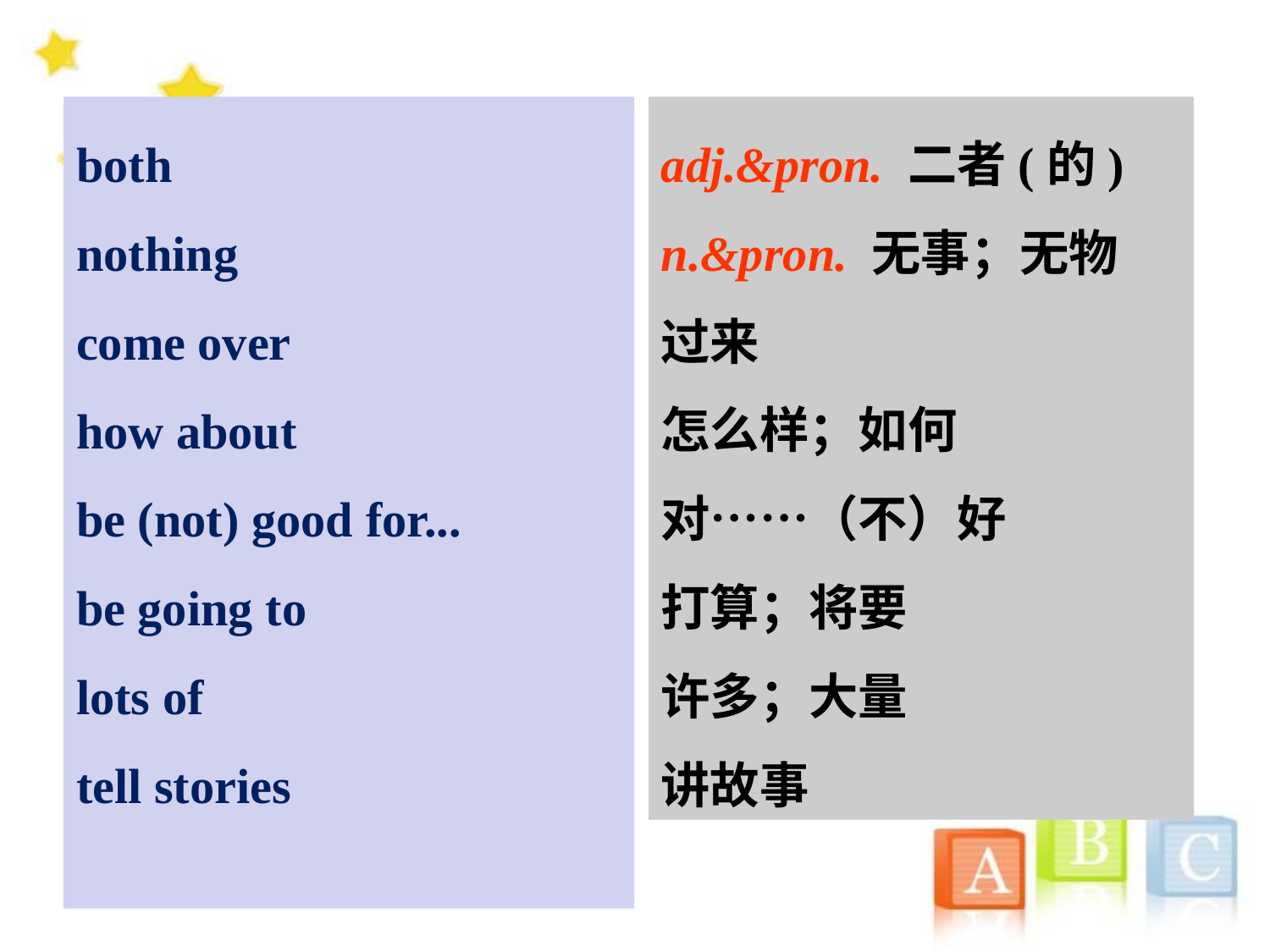

both
nothing
come over
how about
be (not) good for...
be going to
lots of
tell stories
adj.&pron. 二者(的)
n.&pron. 无事；无物
过来
怎么样；如何
对……（不）好
打算；将要
许多；大量
讲故事